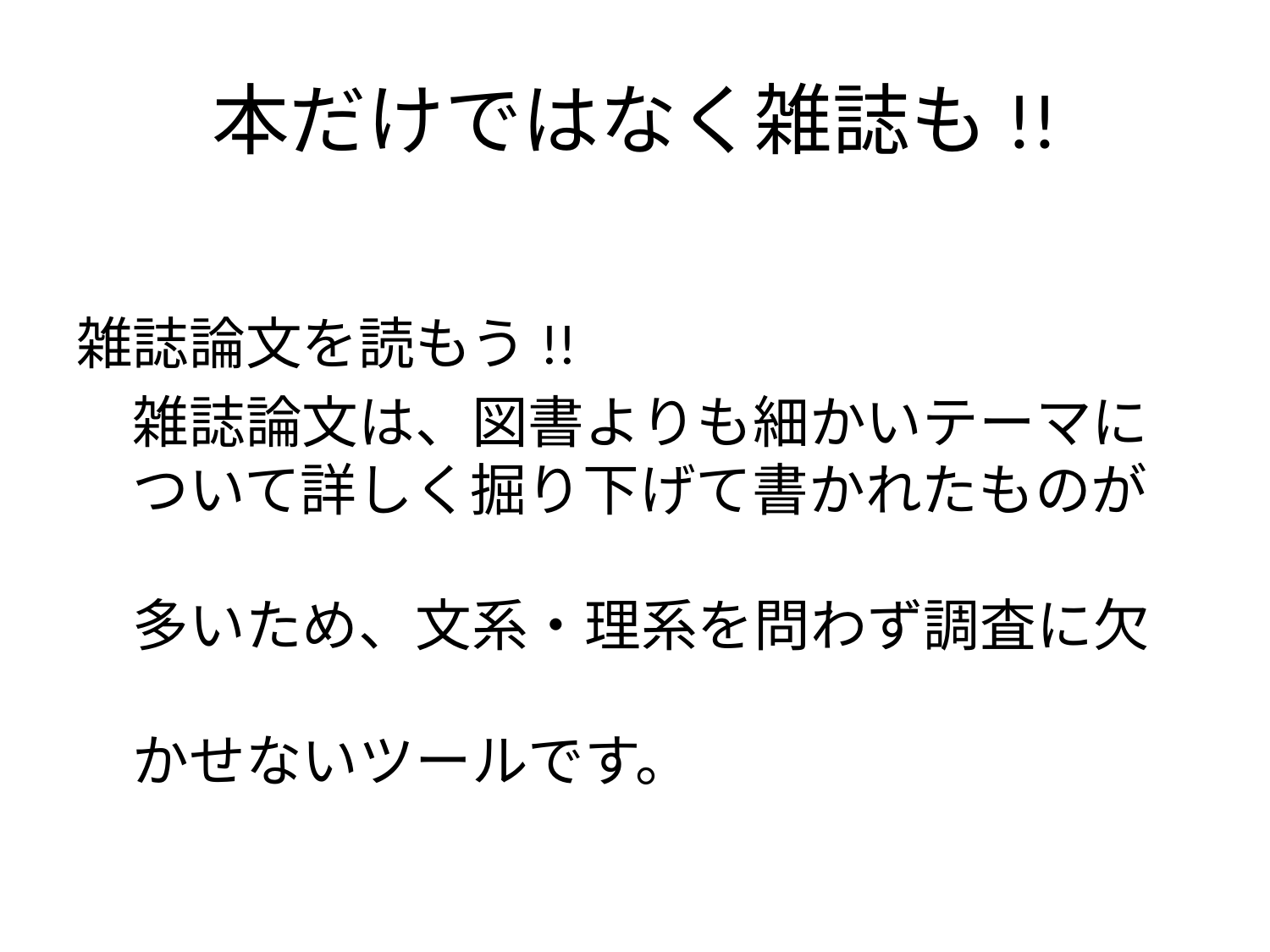

# 本だけではなく雑誌も!!

雑誌論文を読もう!!
　雑誌論文は、図書よりも細かいテーマに
　ついて詳しく掘り下げて書かれたものが　
　多いため、文系・理系を問わず調査に欠　
　かせないツールです。